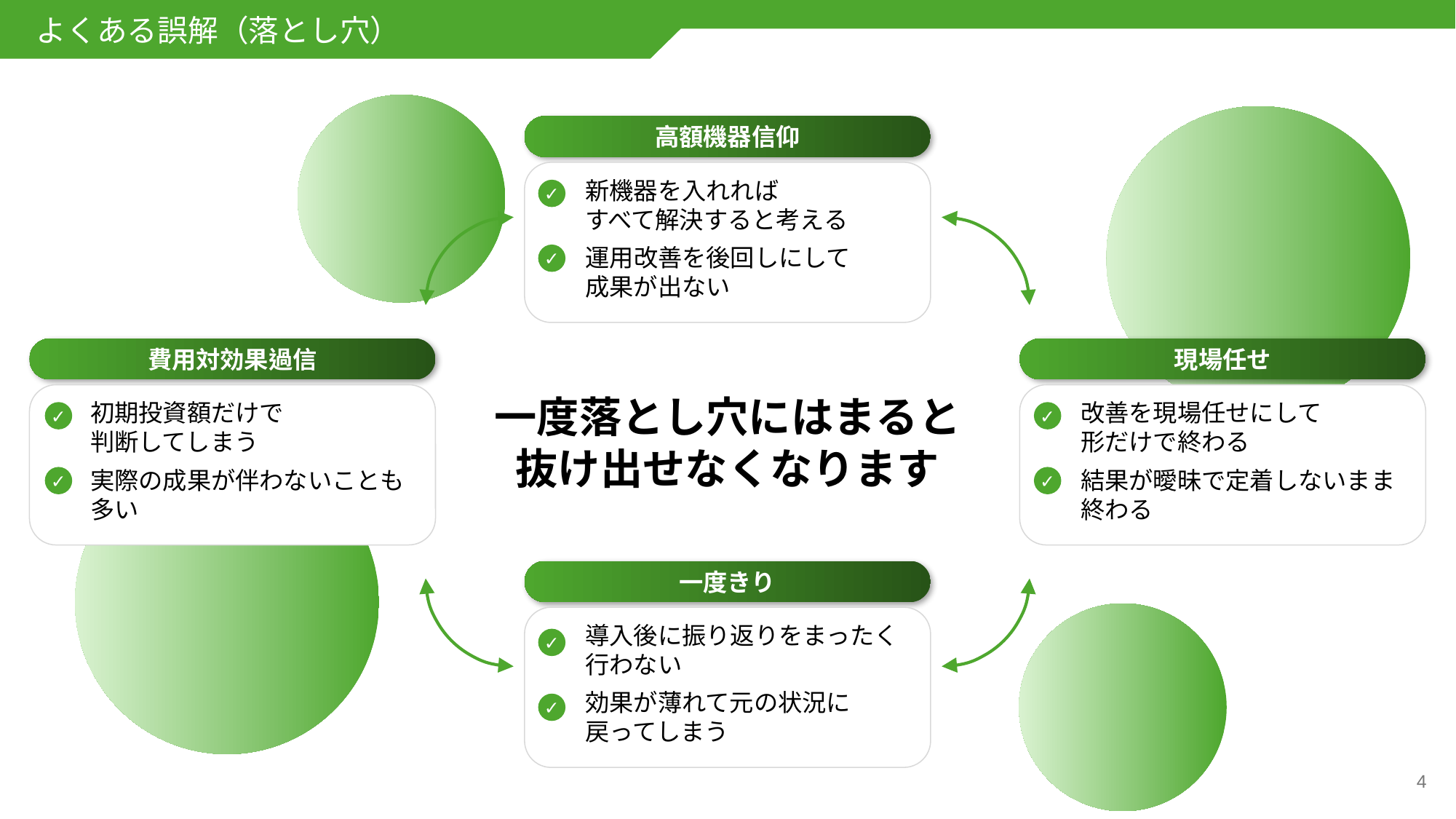

よくある誤解（落とし穴）

高額機器信仰
新機器を入れれば
すべて解決すると考える
運用改善を後回しにして
成果が出ない
✓

✓
費用対効果過信
現場任せ
初期投資額だけで
判断してしまう
実際の成果が伴わないことも
多い
改善を現場任せにして
形だけで終わる
結果が曖昧で定着しないまま
終わる
一度落とし穴にはまると
抜け出せなくなります
✓
✓

✓
✓
一度きり

導入後に振り返りをまったく
行わない
効果が薄れて元の状況に
戻ってしまう
✓
✓
4